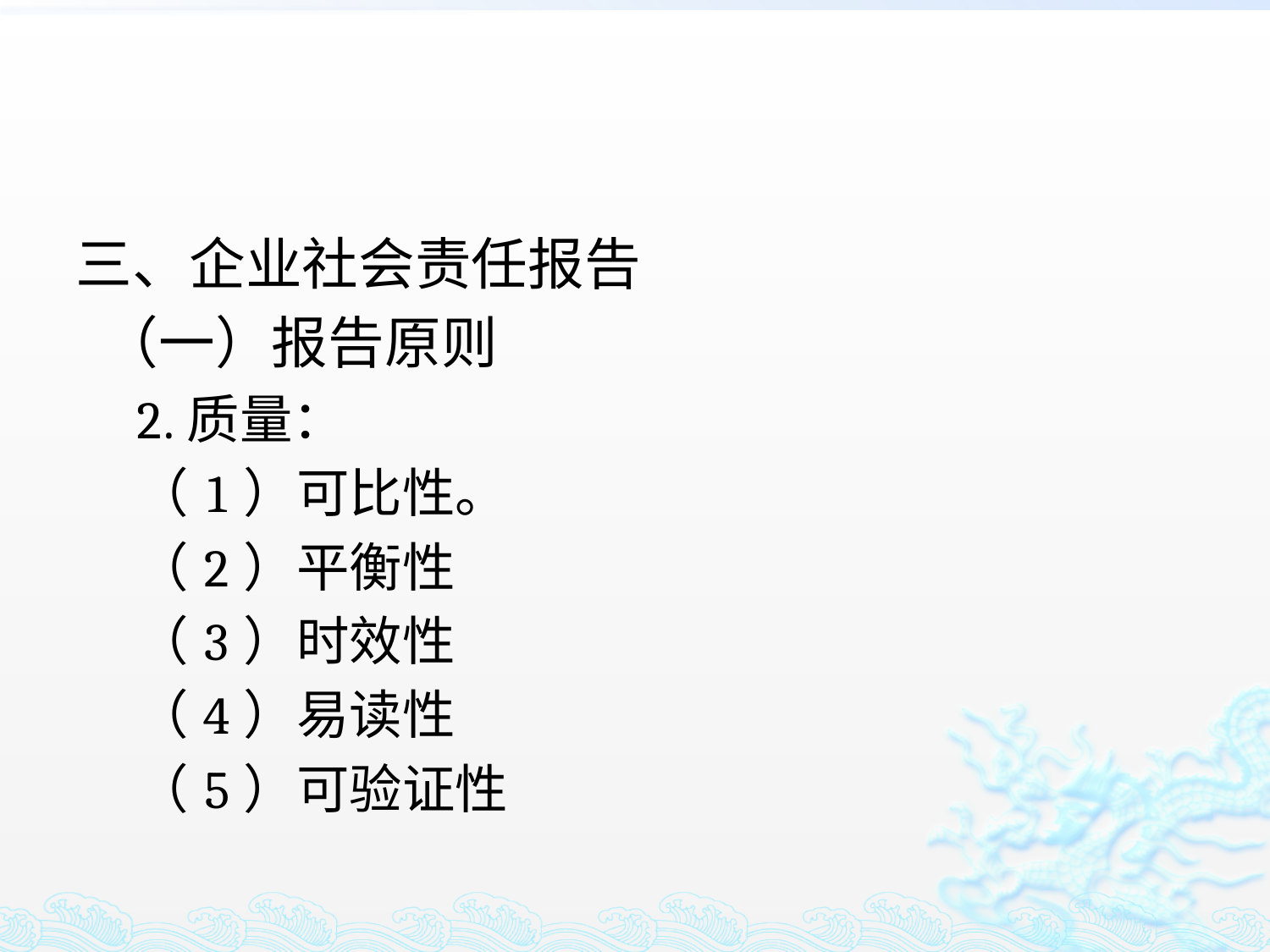

#
三、企业社会责任报告
 （一）报告原则
     2.质量：
    （1）可比性。
    （2）平衡性
    （3）时效性
    （4）易读性
    （5）可验证性